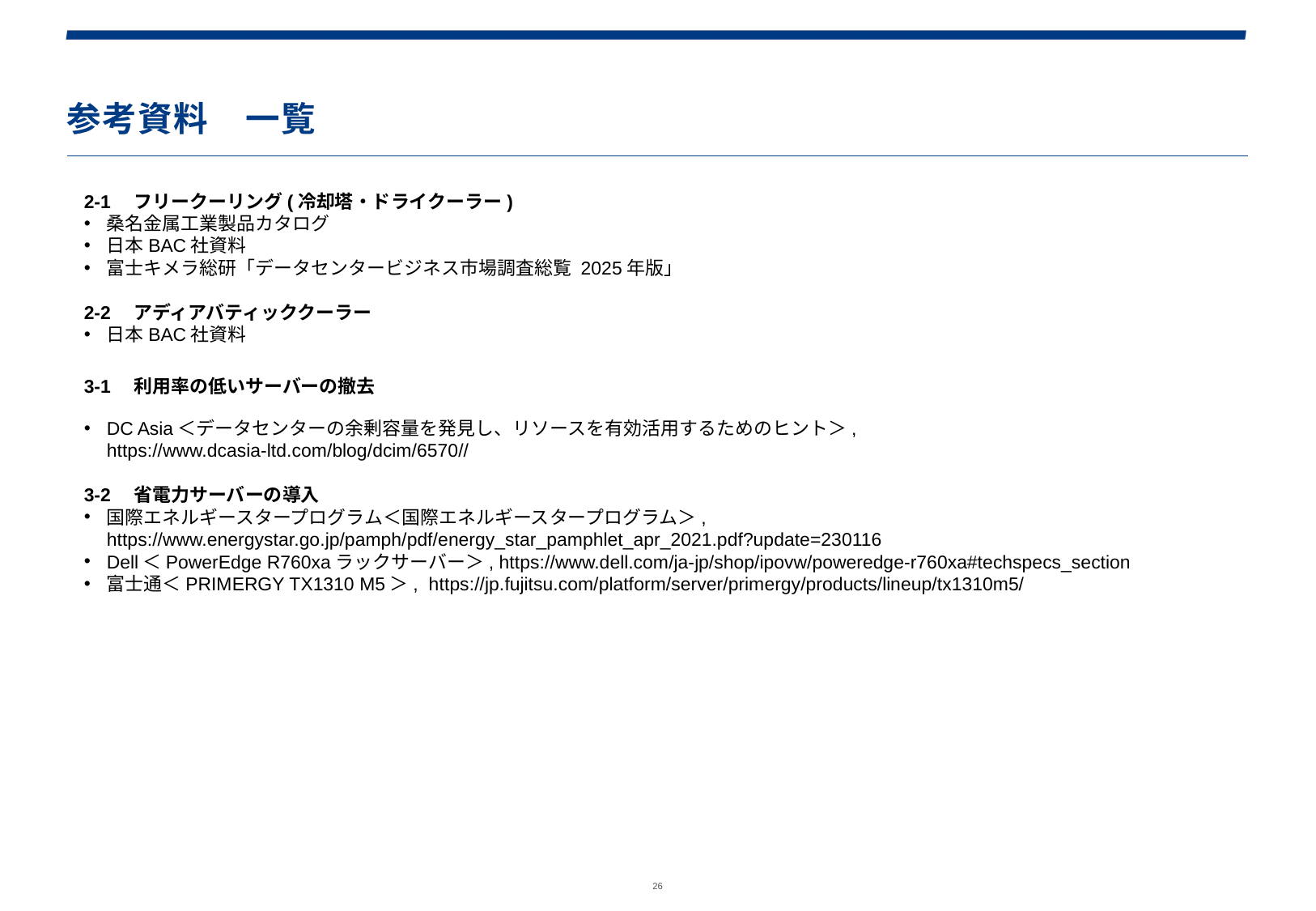

参考資料　一覧
2-1　フリークーリング(冷却塔・ドライクーラー)
桑名金属工業製品カタログ
日本BAC社資料
富士キメラ総研「データセンタービジネス市場調査総覧 2025年版」

2-2　アディアバティッククーラー
日本BAC社資料

3-1　利用率の低いサーバーの撤去
DC Asia＜データセンターの余剰容量を発見し、リソースを有効活用するためのヒント＞, https://www.dcasia-ltd.com/blog/dcim/6570//

3-2　省電力サーバーの導入
国際エネルギースタープログラム＜国際エネルギースタープログラム＞, https://www.energystar.go.jp/pamph/pdf/energy_star_pamphlet_apr_2021.pdf?update=230116
Dell＜PowerEdge R760xaラックサーバー＞, https://www.dell.com/ja-jp/shop/ipovw/poweredge-r760xa#techspecs_section
富士通＜PRIMERGY TX1310 M5＞,  https://jp.fujitsu.com/platform/server/primergy/products/lineup/tx1310m5/